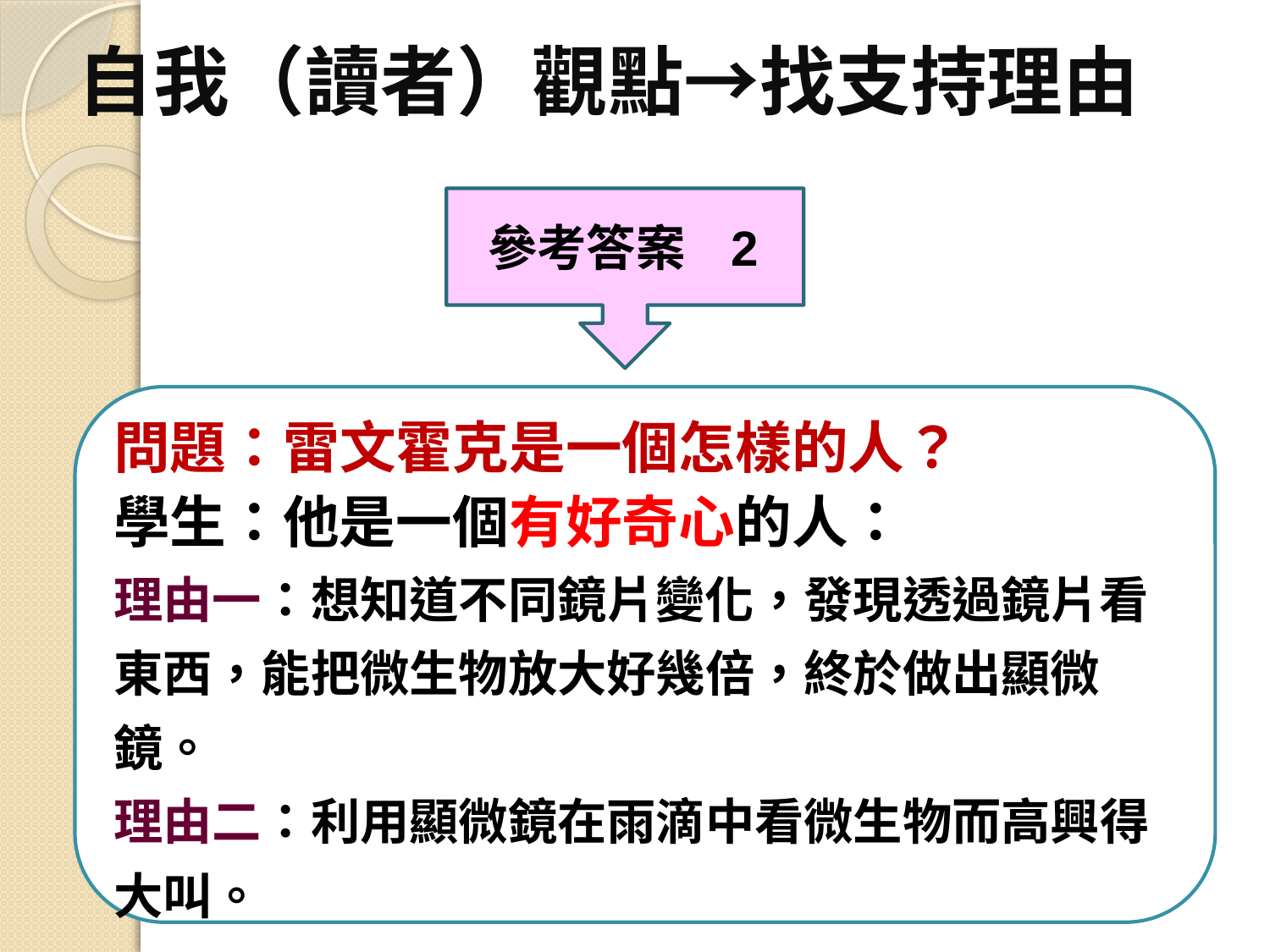

# 自我（讀者）觀點→找支持理由
  參考答案   2

問題：雷文霍克是一個怎樣的人？
學生：他是一個有好奇心的人：
理由一：想知道不同鏡片變化，發現透過鏡片看東西，能把微生物放大好幾倍，終於做出顯微鏡。
理由二：利用顯微鏡在雨滴中看微生物而高興得大叫。